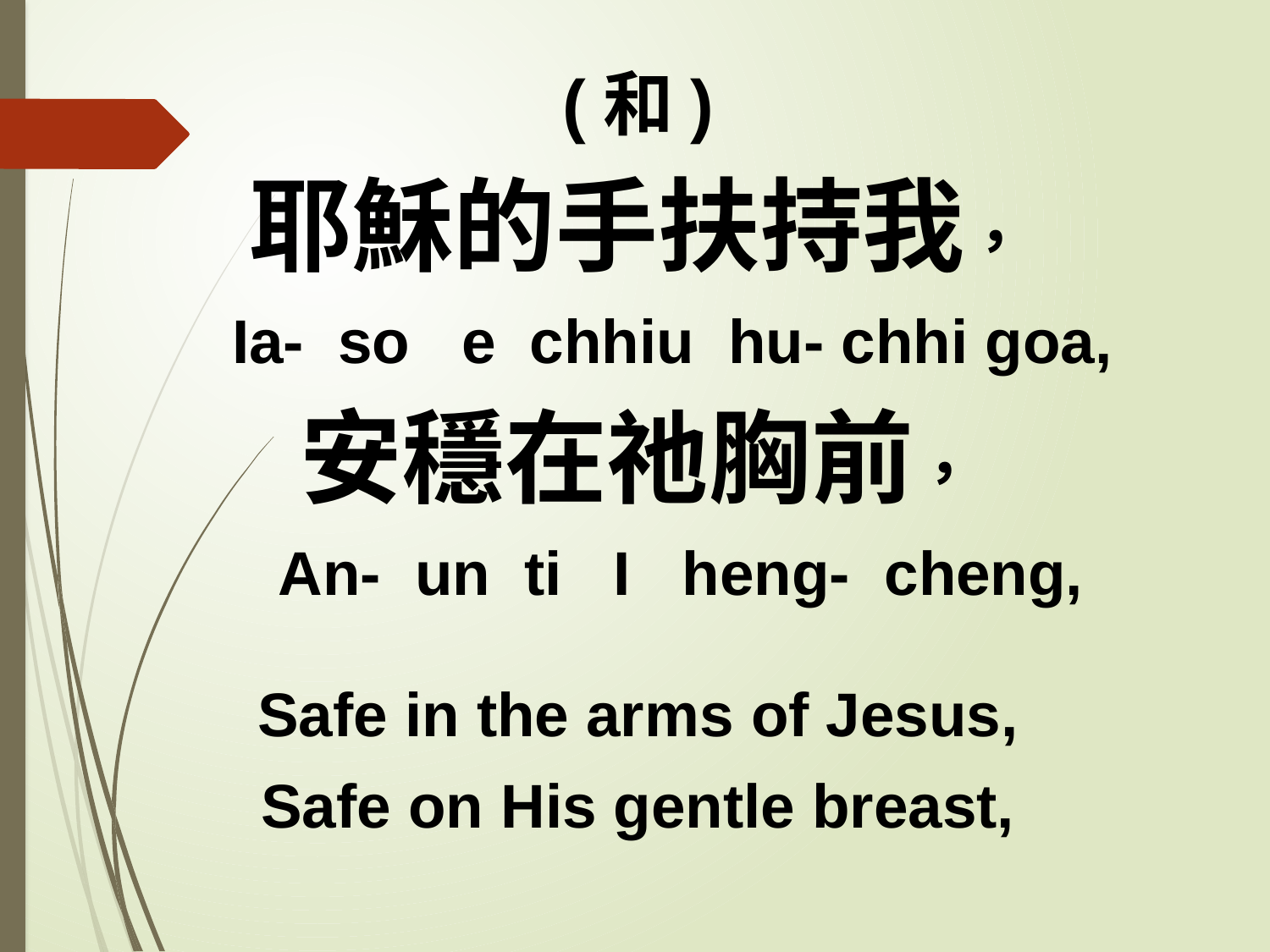

(和)
耶穌的手扶持我，
    Ia-  so   e  chhiu  hu- chhi goa,
安穩在祂胸前，
     An-  un  ti   I   heng-  cheng,

Safe in the arms of Jesus,
Safe on His gentle breast,